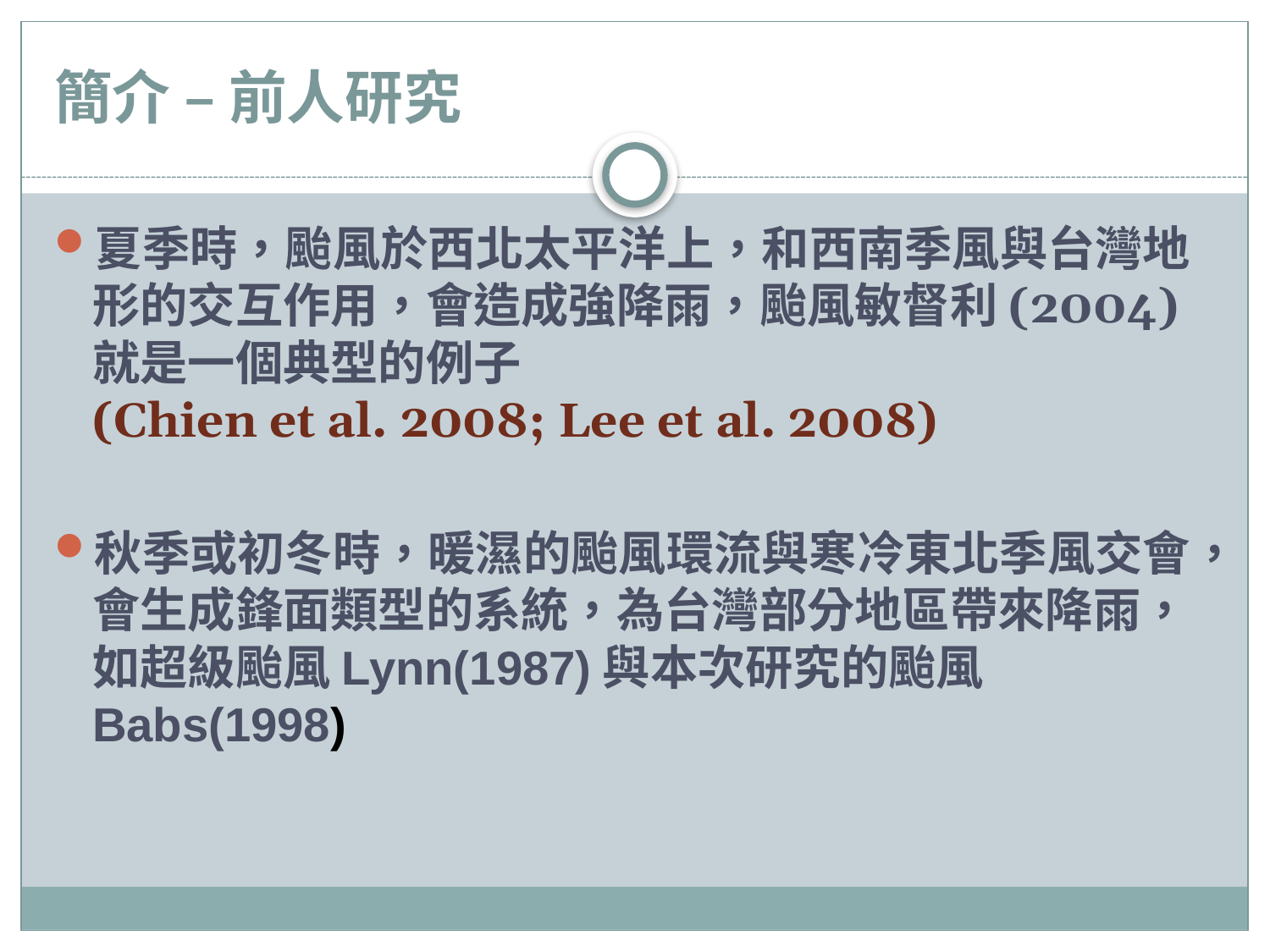

# 簡介 – 前人研究
夏季時，颱風於西北太平洋上，和西南季風與台灣地形的交互作用，會造成強降雨，颱風敏督利(2004)就是一個典型的例子                                                       (Chien et al. 2008; Lee et al. 2008)

秋季或初冬時，暖濕的颱風環流與寒冷東北季風交會，會生成鋒面類型的系統，為台灣部分地區帶來降雨，如超級颱風Lynn(1987)與本次研究的颱風Babs(1998)